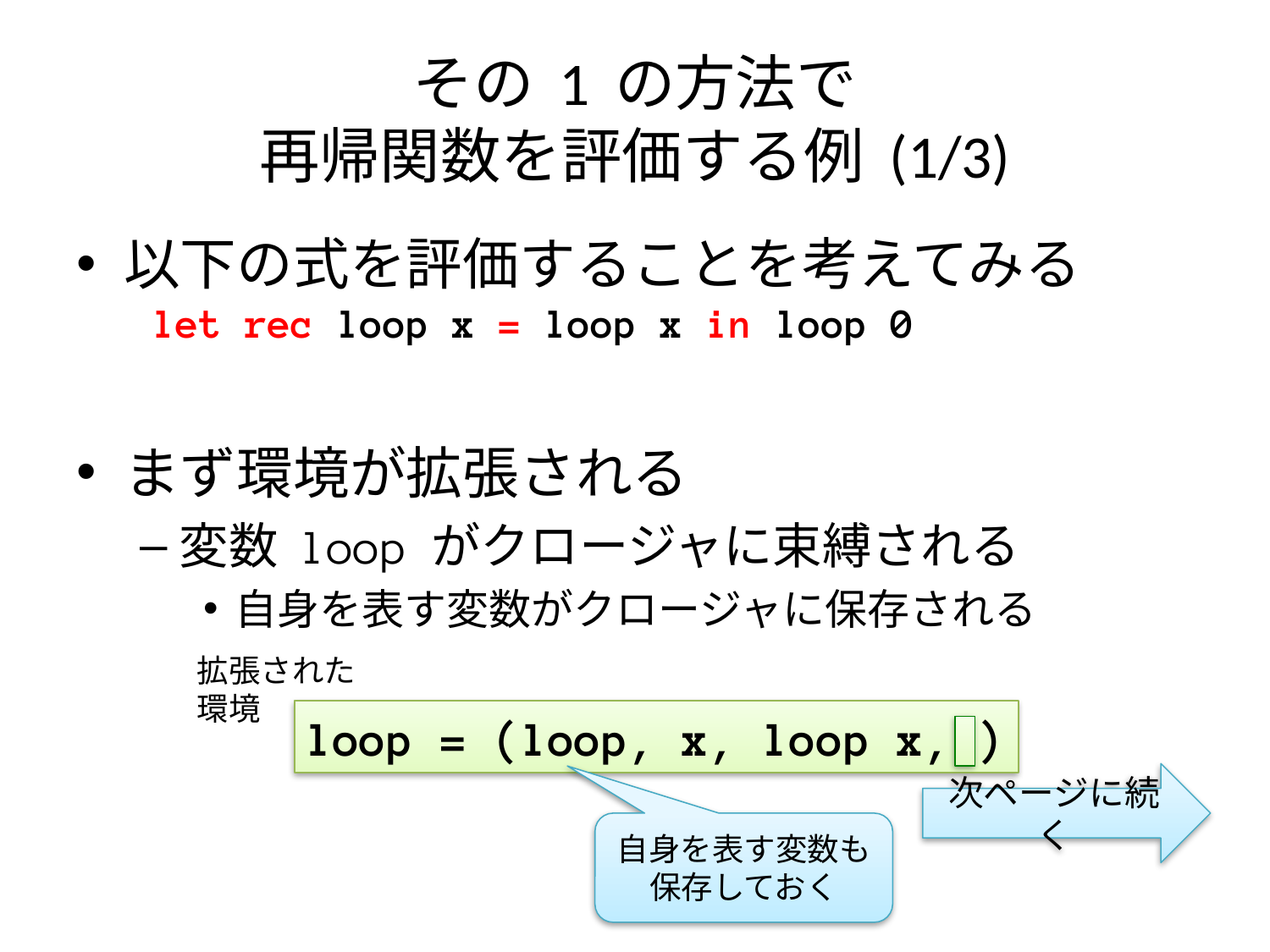

# その 1 の方法で 再帰関数を評価する例 (1/3)
以下の式を評価することを考えてみる
  let rec loop x = loop x in loop 0

まず環境が拡張される
変数 loop がクロージャに束縛される
自身を表す変数がクロージャに保存される
拡張された
環境
loop = (loop, x, loop x, )

次ページに続く
自身を表す変数も
保存しておく